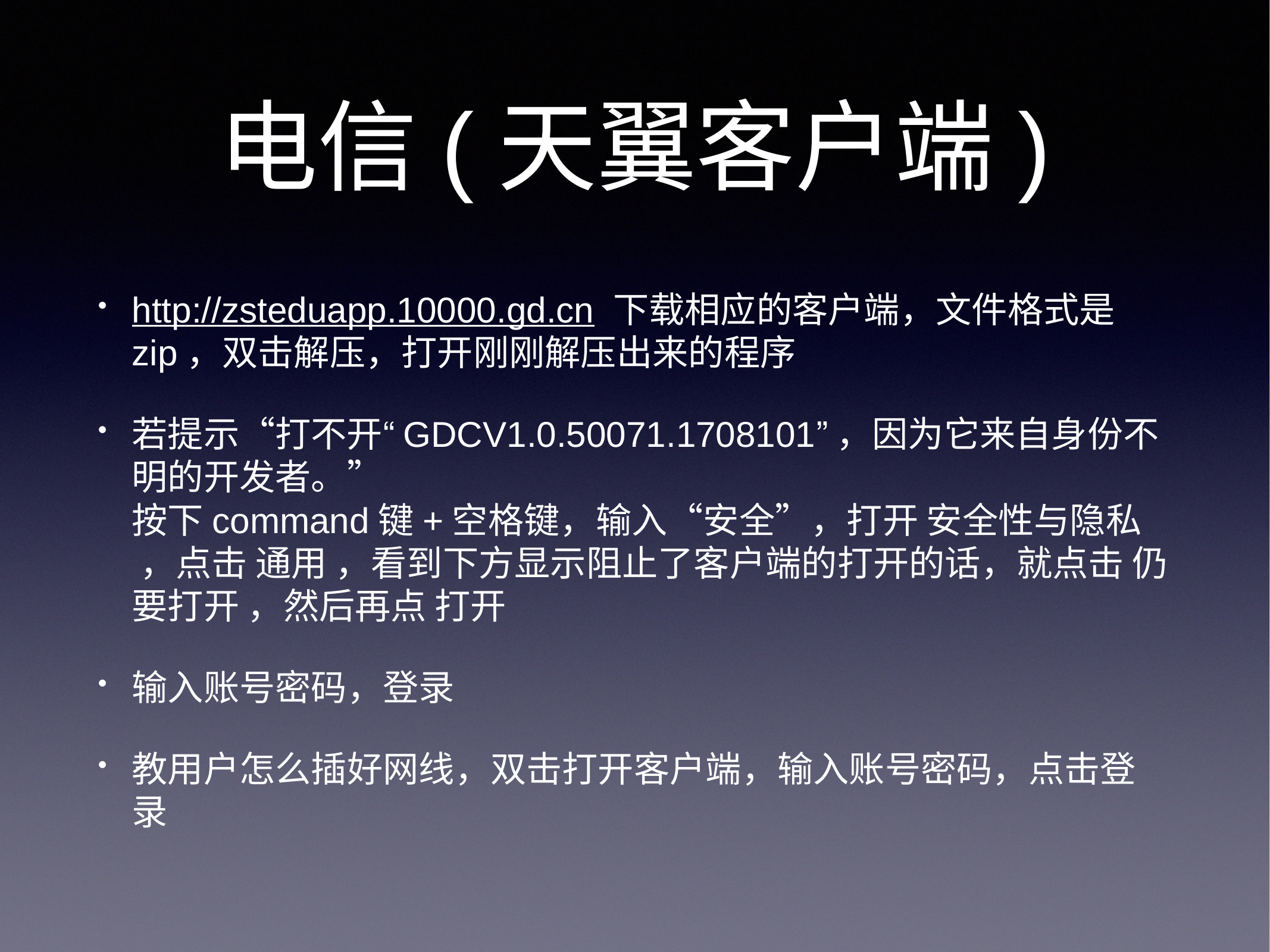

# 电信(天翼客户端)
http://zsteduapp.10000.gd.cn 下载相应的客户端，文件格式是zip，双击解压，打开刚刚解压出来的程序
若提示“打不开“GDCV1.0.50071.1708101”，因为它来自身份不明的开发者。”
按下command键+空格键，输入“安全”，打开 安全性与隐私 ，点击 通用 ，看到下方显示阻止了客户端的打开的话，就点击 仍要打开 ，然后再点 打开
输入账号密码，登录
教用户怎么插好网线，双击打开客户端，输入账号密码，点击登录